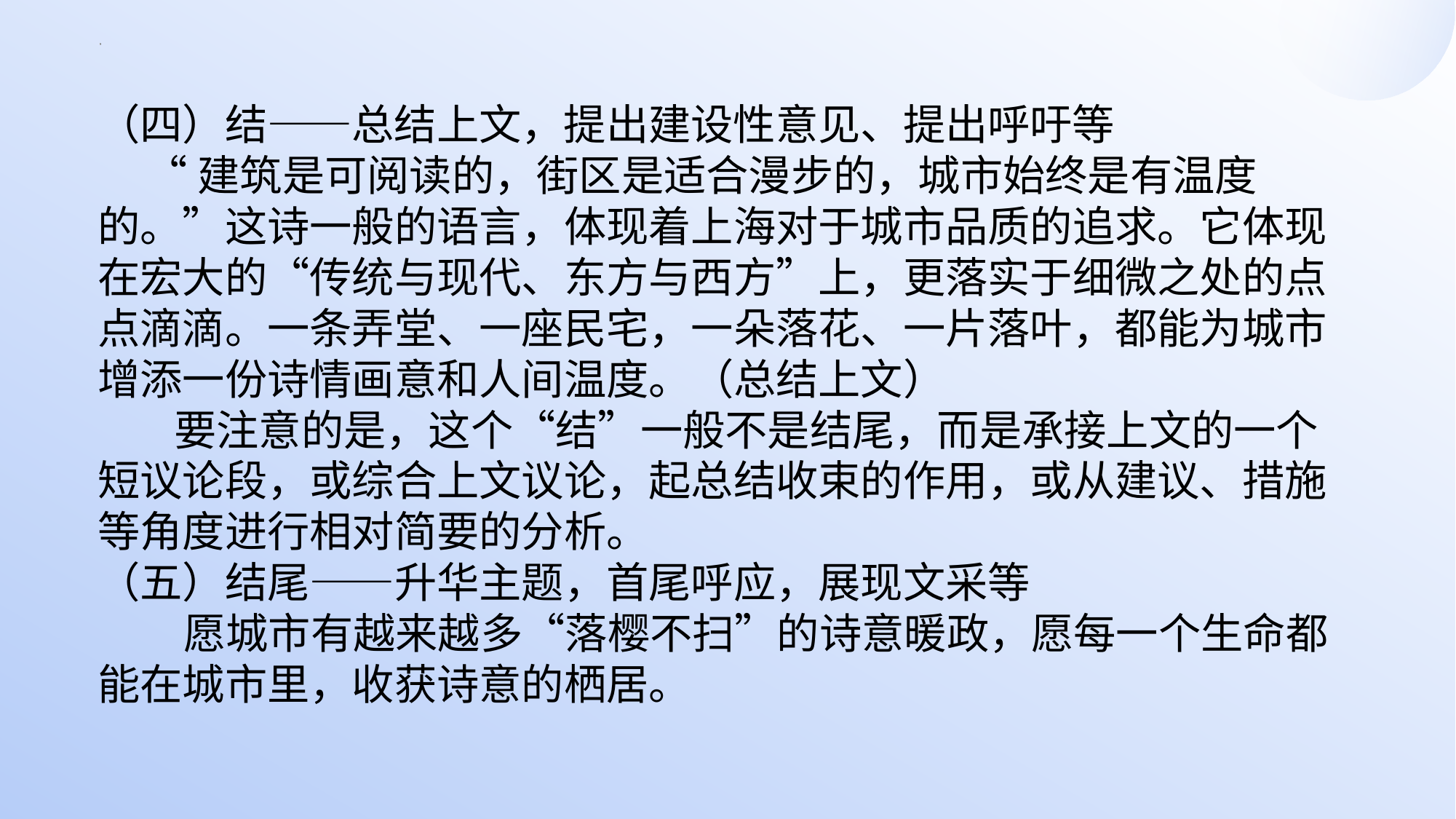

（四）结——总结上文，提出建设性意见、提出呼吁等
     “建筑是可阅读的，街区是适合漫步的，城市始终是有温度的。”这诗一般的语言，体现着上海对于城市品质的追求。它体现在宏大的“传统与现代、东方与西方”上，更落实于细微之处的点点滴滴。一条弄堂、一座民宅，一朵落花、一片落叶，都能为城市增添一份诗情画意和人间温度。（总结上文）
       要注意的是，这个“结”一般不是结尾，而是承接上文的一个短议论段，或综合上文议论，起总结收束的作用，或从建议、措施等角度进行相对简要的分析。
（五）结尾——升华主题，首尾呼应，展现文采等
        愿城市有越来越多“落樱不扫”的诗意暖政，愿每一个生命都能在城市里，收获诗意的栖居。